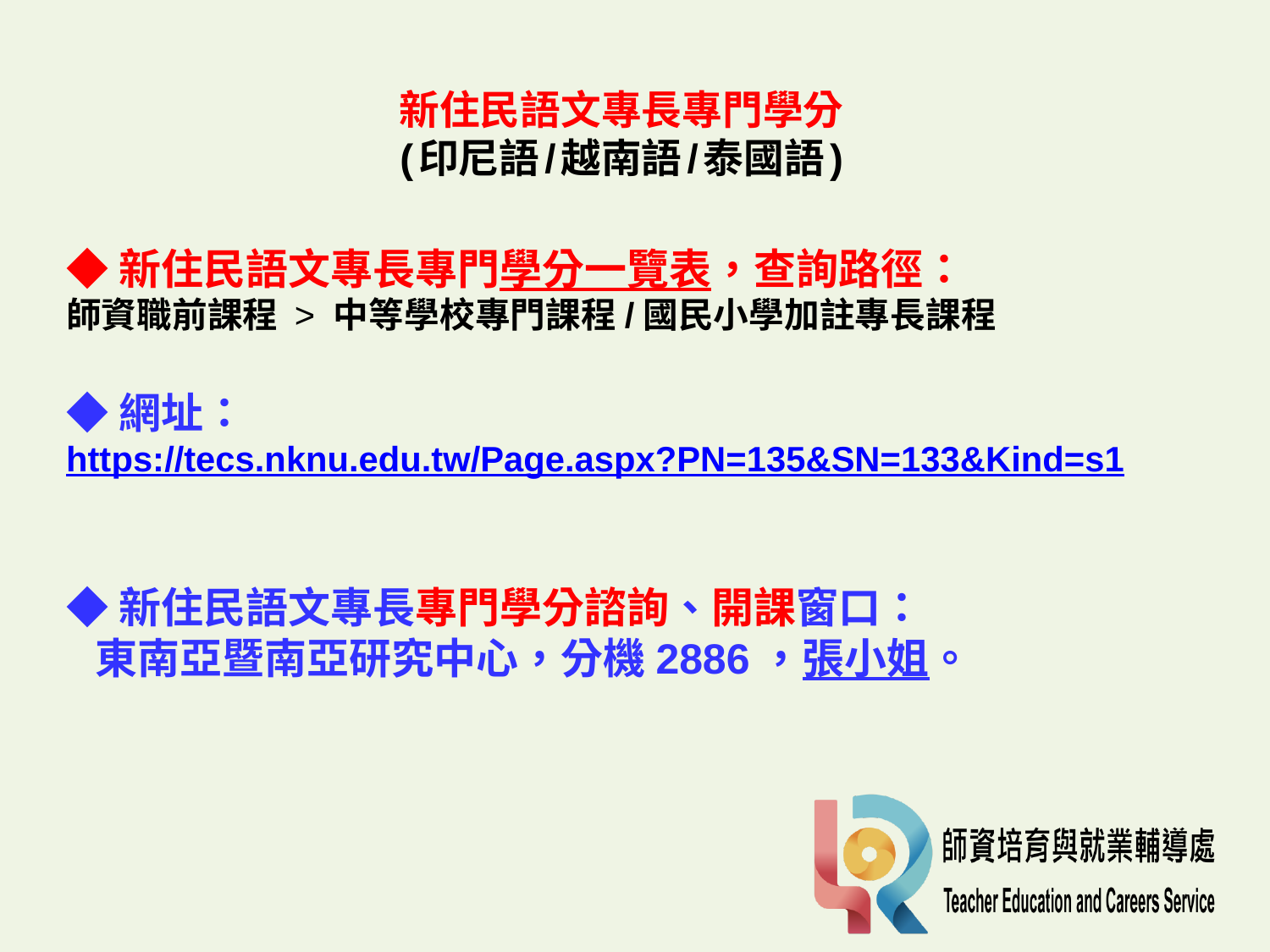

# 新住民語文專長專門學分 (印尼語/越南語/泰國語)
◆新住民語文專長專門學分一覽表，查詢路徑：
師資職前課程 > 中等學校專門課程/國民小學加註專長課程

◆網址： https://tecs.nknu.edu.tw/Page.aspx?PN=135&SN=133&Kind=s1

◆新住民語文專長專門學分諮詢、開課窗口：
  東南亞暨南亞研究中心，分機2886，張小姐。